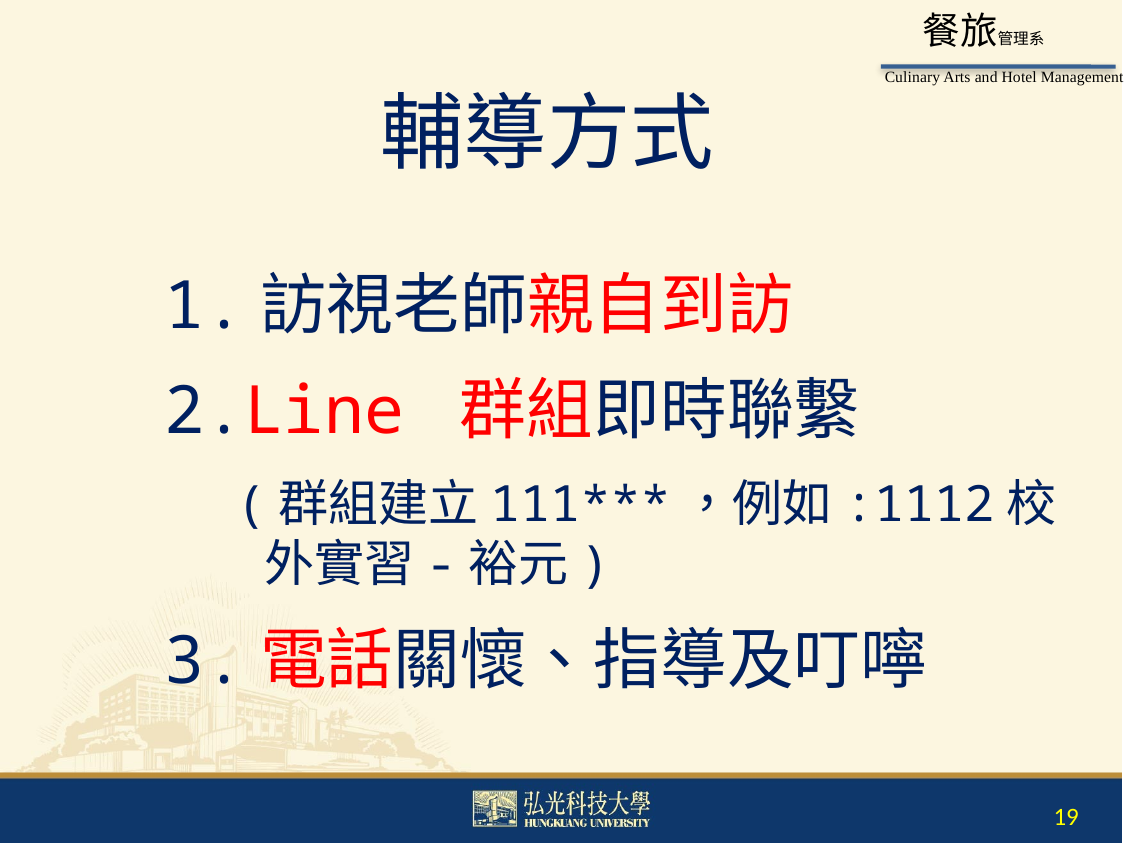

輔導方式
1.訪視老師親自到訪
2.Line 群組即時聯繫
(群組建立111***，例如:1112校外實習-裕元)
3.電話關懷、指導及叮嚀
19